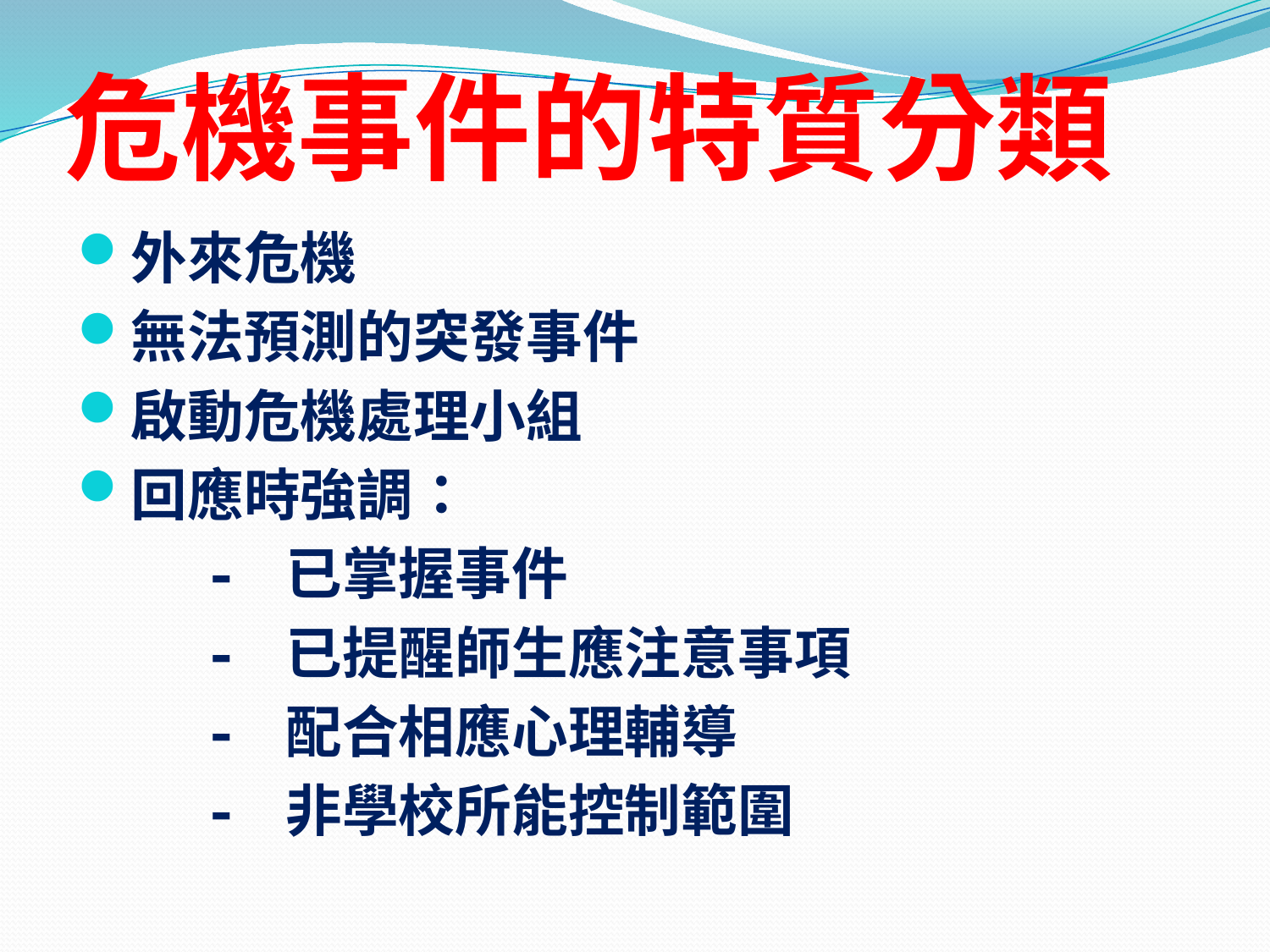

# 危機事件的特質分類
外來危機
無法預測的突發事件
啟動危機處理小組
回應時強調：
	- 已掌握事件
	- 已提醒師生應注意事項
	- 配合相應心理輔導
	- 非學校所能控制範圍